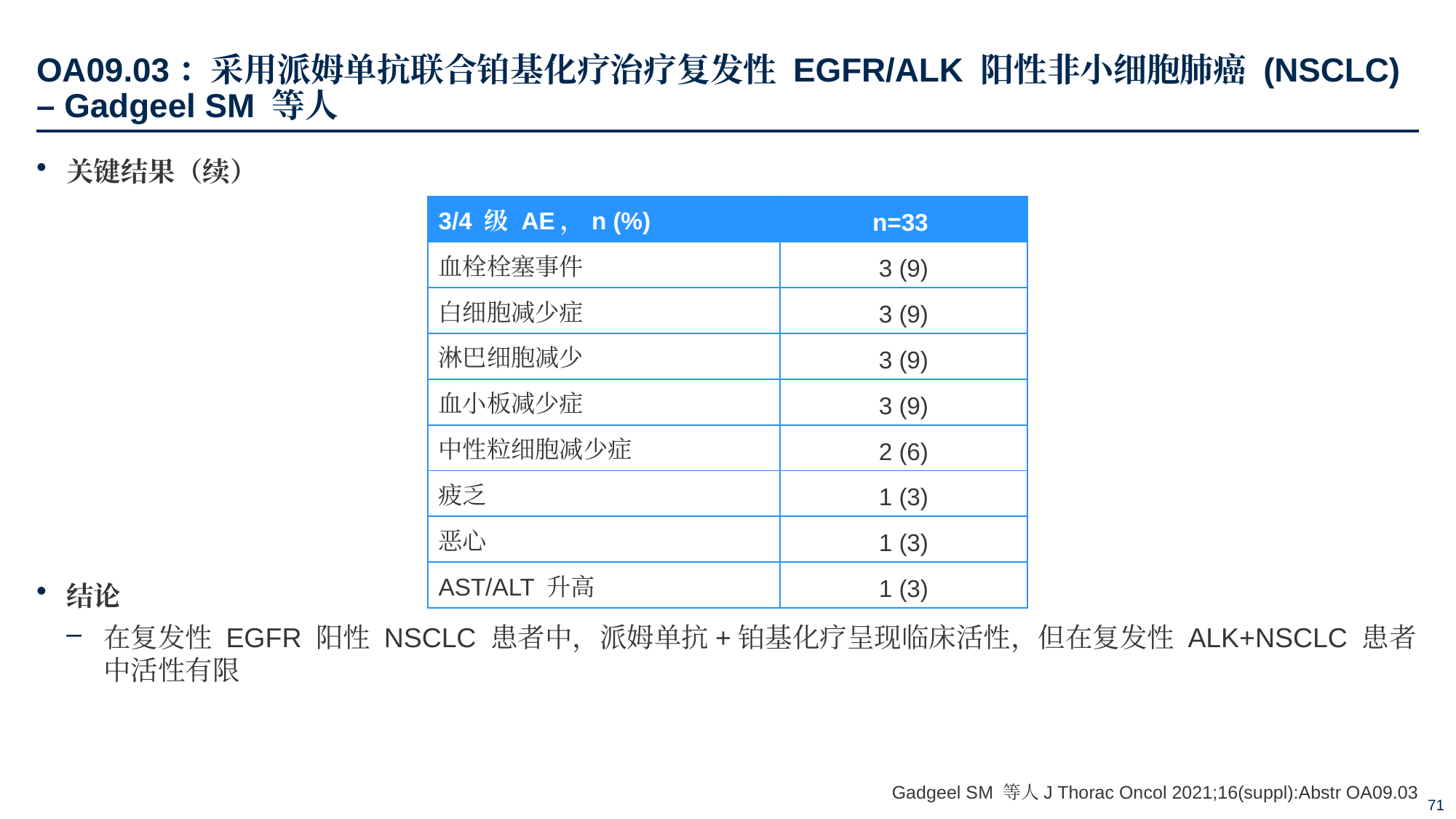

# OA09.03：采用派姆单抗联合铂基化疗治疗复发性 EGFR/ALK 阳性非小细胞肺癌 (NSCLC) – Gadgeel SM 等人
关键结果（续）
结论
在复发性 EGFR 阳性 NSCLC 患者中，派姆单抗+铂基化疗呈现临床活性，但在复发性 ALK+NSCLC 患者中活性有限
| 3/4 级 AE，n (%) | n=33 |
| --- | --- |
| 血栓栓塞事件 | 3 (9) |
| 白细胞减少症 | 3 (9) |
| 淋巴细胞减少 | 3 (9) |
| 血小板减少症 | 3 (9) |
| 中性粒细胞减少症 | 2 (6) |
| 疲乏 | 1 (3) |
| 恶心 | 1 (3) |
| AST/ALT 升高 | 1 (3) |
Gadgeel SM 等人J Thorac Oncol 2021;16(suppl):Abstr OA09.03